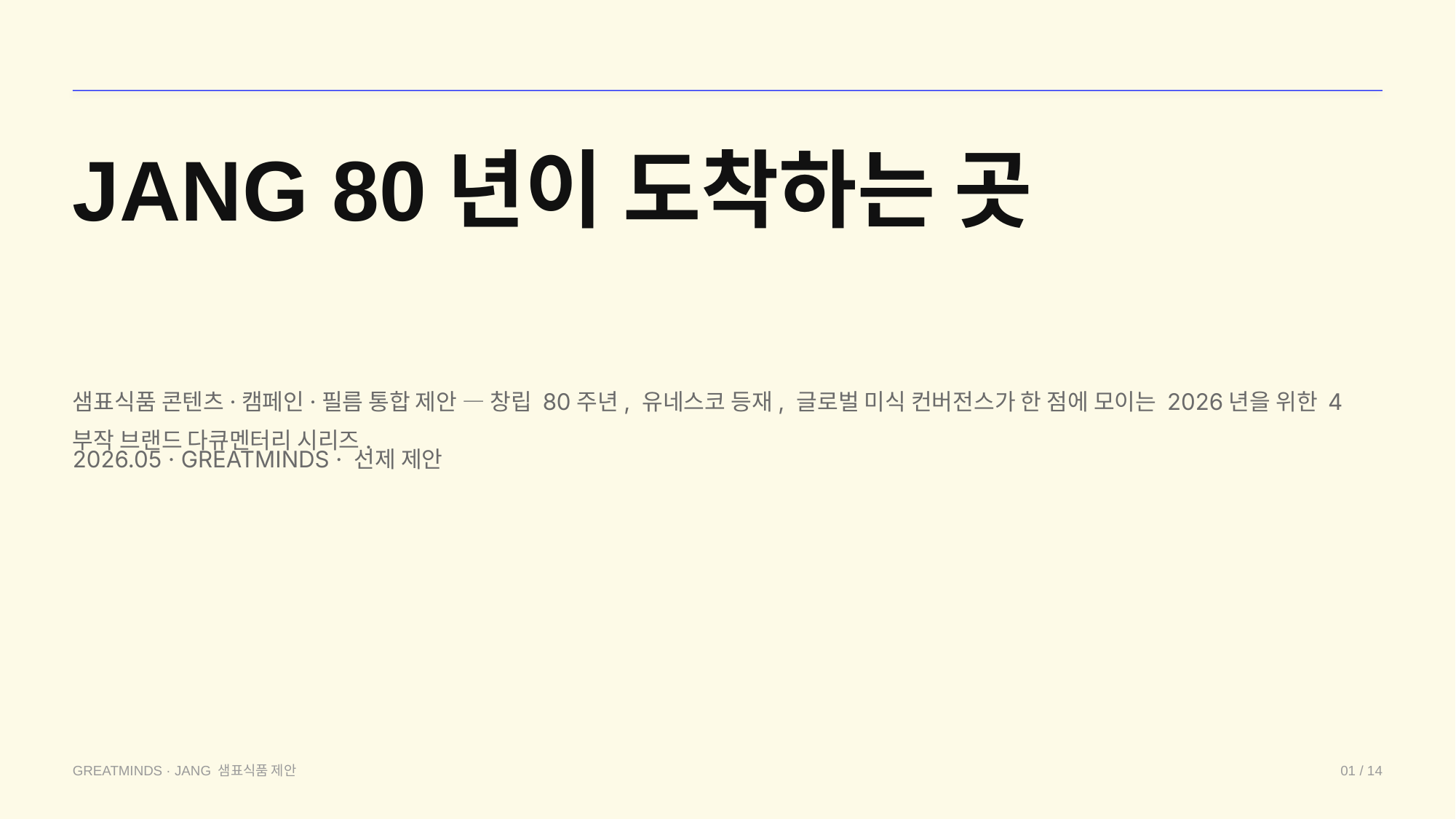

JANG 80년이 도착하는 곳
샘표식품 콘텐츠·캠페인·필름 통합 제안 — 창립 80주년, 유네스코 등재, 글로벌 미식 컨버전스가 한 점에 모이는 2026년을 위한 4부작 브랜드 다큐멘터리 시리즈.
2026.05 · GREATMINDS · 선제 제안
GREATMINDS · JANG 샘표식품 제안
01 / 14